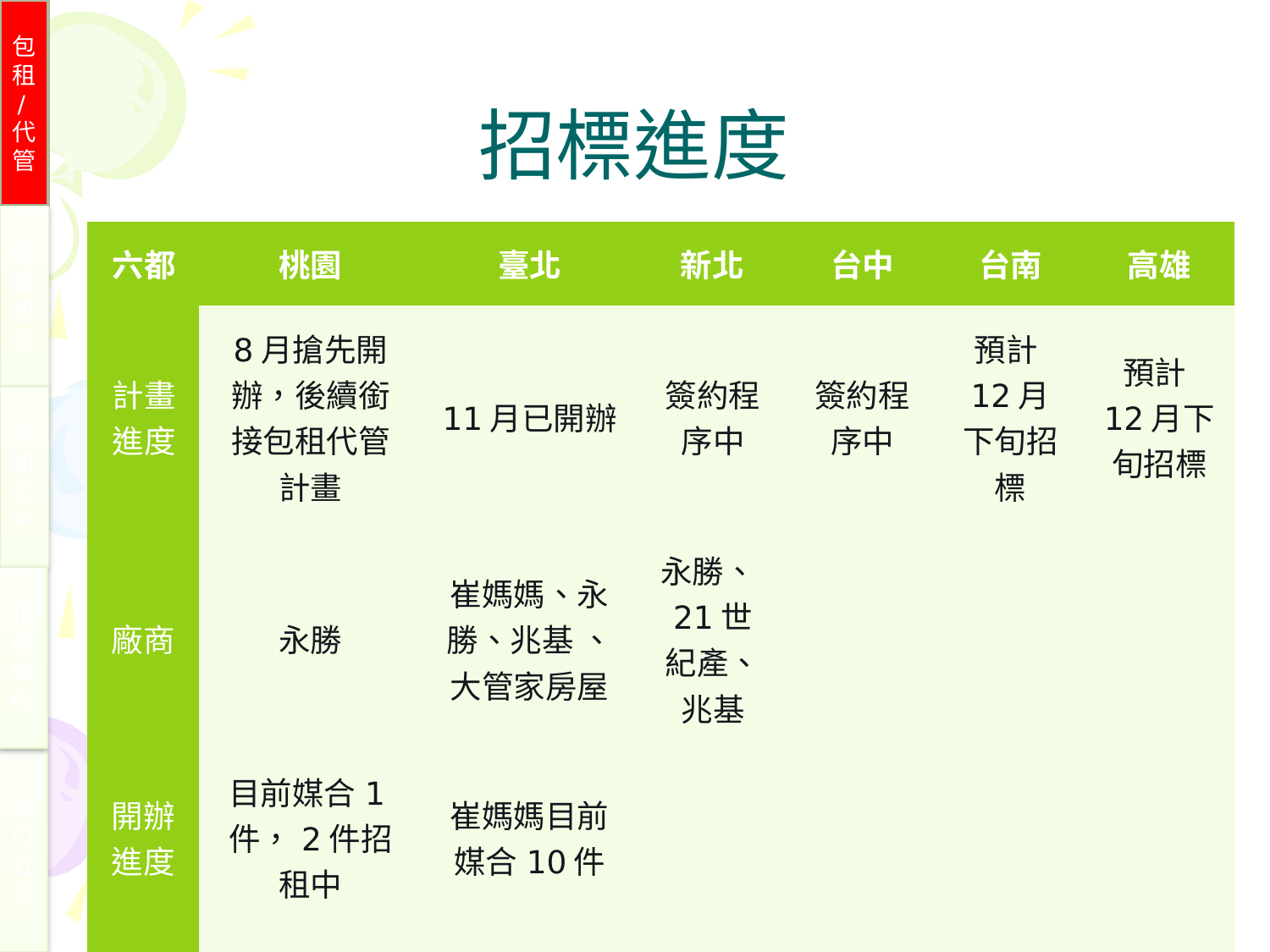

包租/代管
# 招標進度
分級租金
| 六都 | 桃園 | 臺北 | 新北 | 台中 | 台南 | 高雄 |
| --- | --- | --- | --- | --- | --- | --- |
| 計畫進度 | 8月搶先開辦，後續銜接包租代管計畫 | 11月已開辦 | 簽約程序中 | 簽約程序中 | 預計12月下旬招標 | 預計12月下旬招標 |
| 廠商 | 永勝 | 崔媽媽、永勝、兆基 、大管家房屋 | 永勝、21世紀產、兆基 |  |  |  |
| 開辦進度 | 目前媒合1件，2件招租中 | 崔媽媽目前媒合10件 |  |  |  |  |
| 目標件數 | 1600件 | 2200件 | 2200件 | 1600件 | 1200件 | 1200件 |
承租公宅
租屋條例
林口社宅